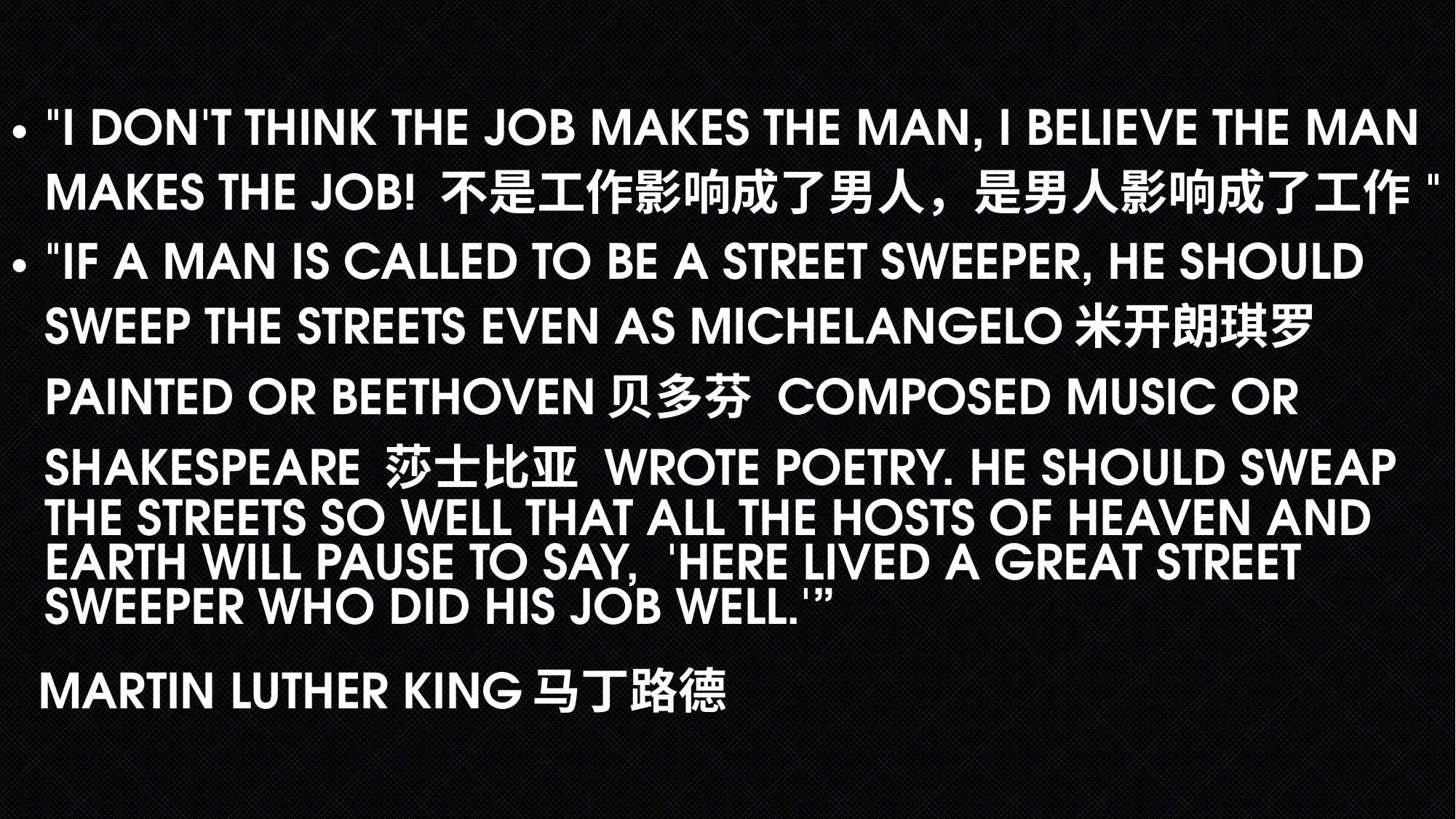

"I DON'T THINK THE JOB MAKES THE MAN, I BELIEVE THE MAN MAKES THE JOB! 不是工作影响成了男人，是男人影响成了工作"
"IF A MAN IS CALLED TO BE A STREET SWEEPER, HE SHOULD SWEEP THE STREETS EVEN AS MICHELANGELO米开朗琪罗 PAINTED OR BEETHOVEN贝多芬 COMPOSED MUSIC OR SHAKESPEARE 莎士比亚 WROTE POETRY. HE SHOULD SWEAP THE STREETS SO WELL THAT ALL THE HOSTS OF HEAVEN AND EARTH WILL PAUSE TO SAY,  'HERE LIVED A GREAT STREET SWEEPER WHO DID HIS JOB WELL.'”
  MARTIN LUTHER KING马丁路德